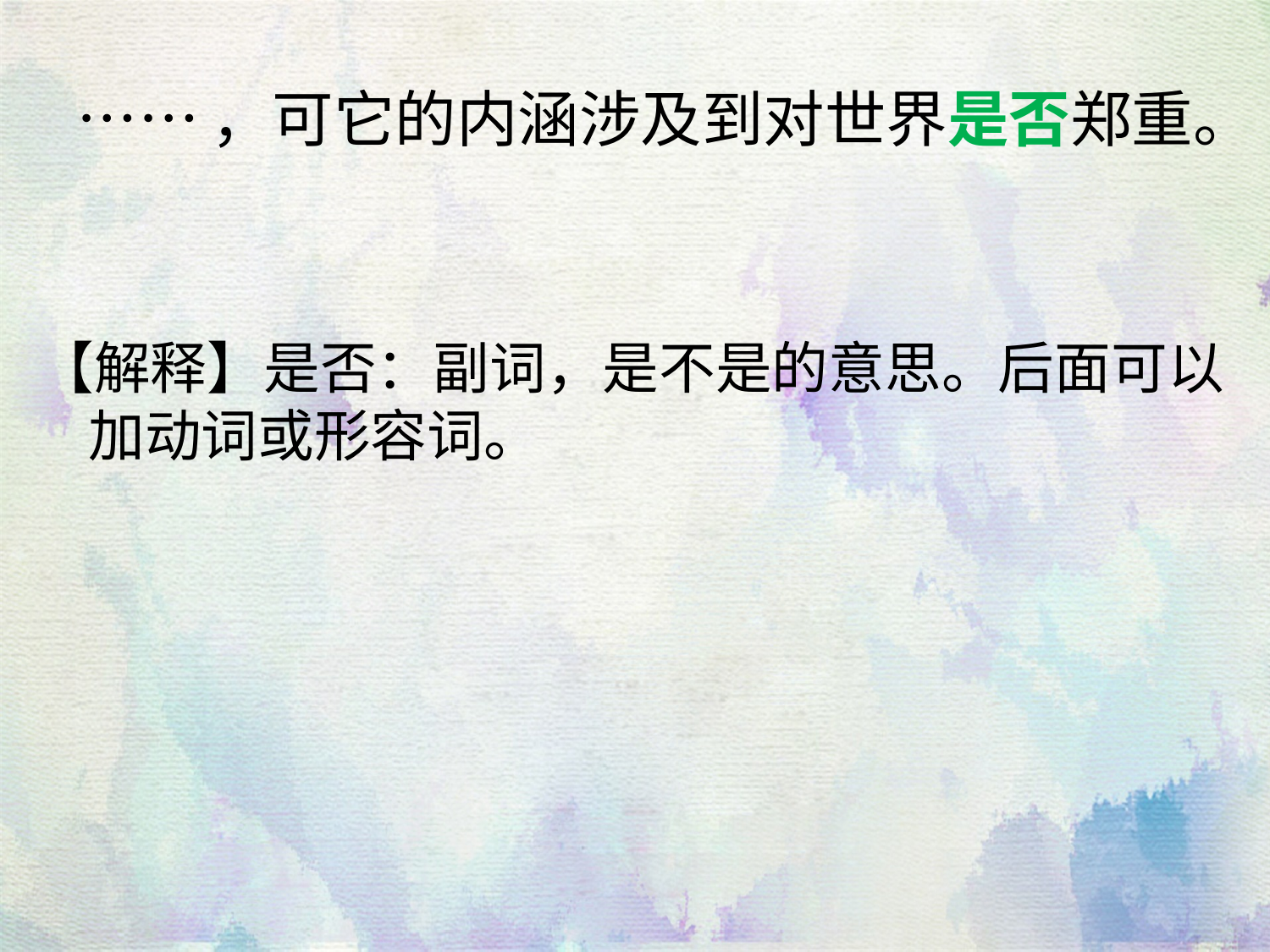

# ……，可它的内涵涉及到对世界是否郑重。
【解释】是否：副词，是不是的意思。后面可以     加动词或形容词。